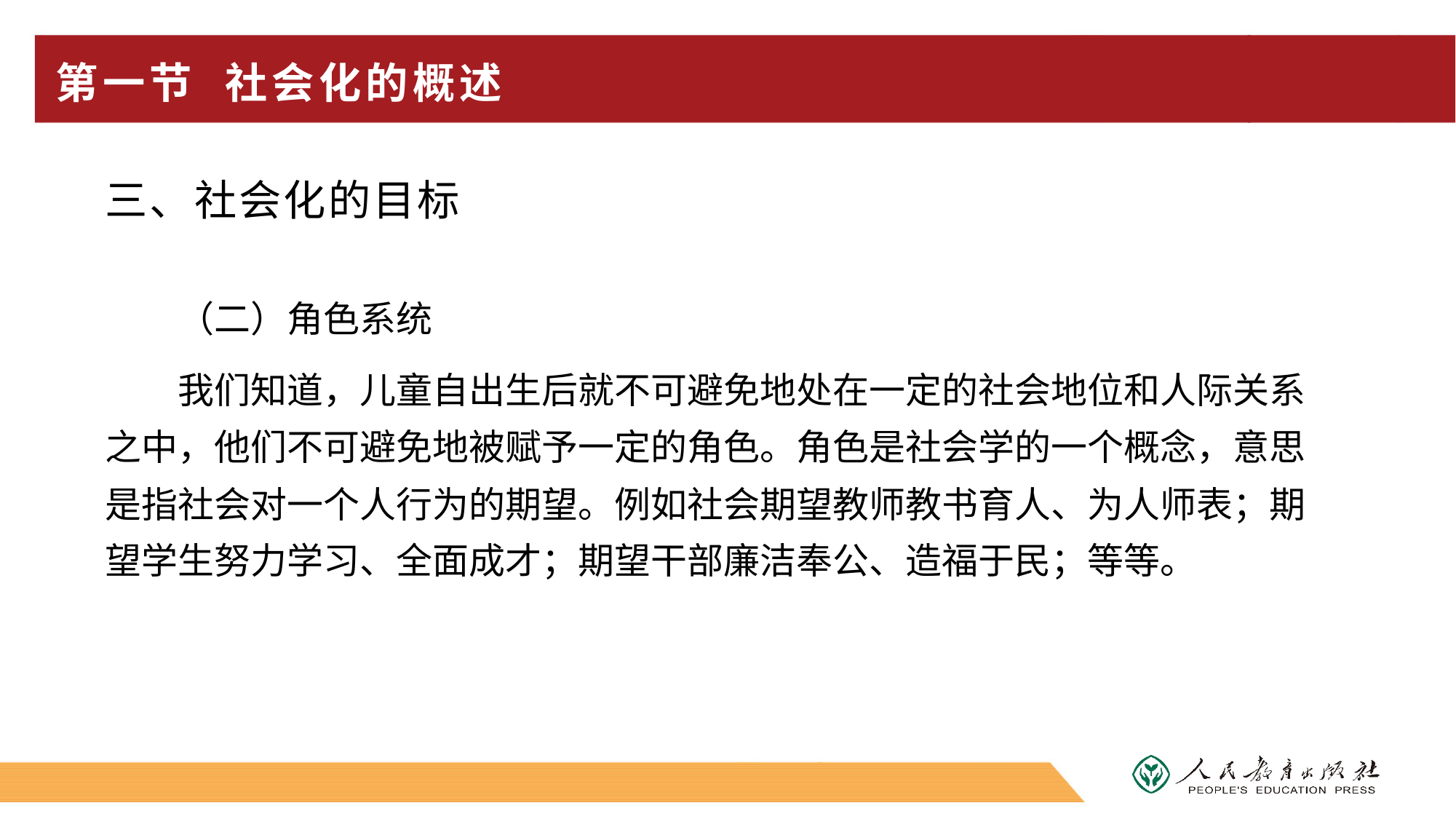

# 第一节  社会化的概述
三、社会化的目标
（二）角色系统
我们知道，儿童自出生后就不可避免地处在一定的社会地位和人际关系之中，他们不可避免地被赋予一定的角色。角色是社会学的一个概念，意思是指社会对一个人行为的期望。例如社会期望教师教书育人、为人师表；期望学生努力学习、全面成才；期望干部廉洁奉公、造福于民；等等。